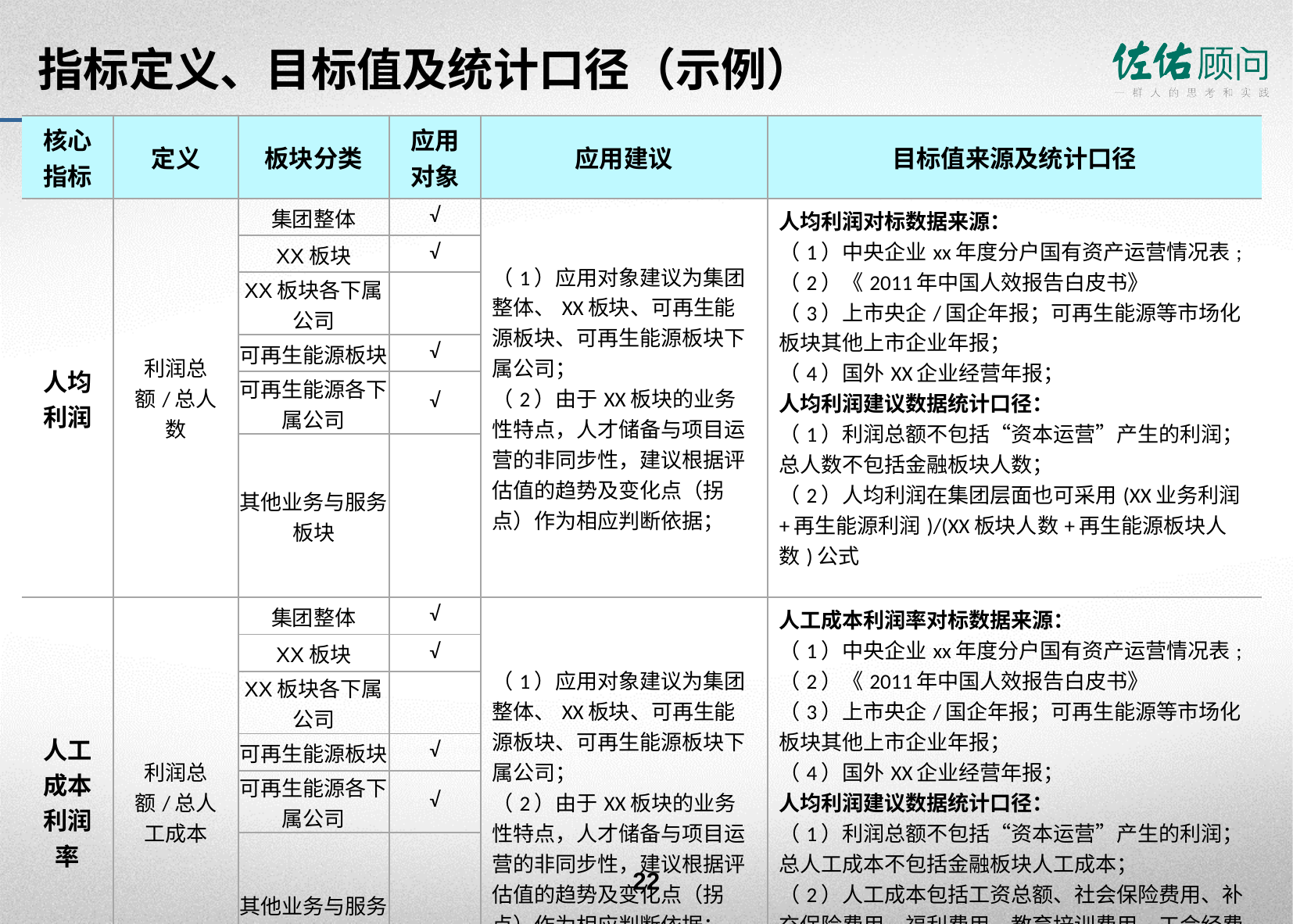

# 指标定义、目标值及统计口径（示例）
| 核心指标 | 定义 | 板块分类 | 应用对象 | 应用建议 | 目标值来源及统计口径 |
| --- | --- | --- | --- | --- | --- |
| 人均利润 | 利润总额/总人数 | 集团整体 | √ | （1）应用对象建议为集团整体、XX板块、可再生能源板块、可再生能源板块下属公司； （2）由于XX板块的业务性特点，人才储备与项目运营的非同步性，建议根据评估值的趋势及变化点（拐点）作为相应判断依据； | 人均利润对标数据来源： （1）中央企业xx年度分户国有资产运营情况表; （2）《2011年中国人效报告白皮书》 （3）上市央企/国企年报；可再生能源等市场化板块其他上市企业年报； （4）国外XX企业经营年报； 人均利润建议数据统计口径： （1）利润总额不包括“资本运营”产生的利润；总人数不包括金融板块人数； （2）人均利润在集团层面也可采用(XX业务利润+再生能源利润)/(XX板块人数+再生能源板块人数)公式 |
|  |  | XX板块 | √ |  |  |
|  |  | XX板块各下属公司 |  |  |  |
|  |  | 可再生能源板块 | √ |  |  |
|  |  | 可再生能源各下属公司 | √ |  |  |
|  |  | 其他业务与服务板块 |  |  |  |
| 人工成本利润率 | 利润总额/总人工成本 | 集团整体 | √ | （1）应用对象建议为集团整体、XX板块、可再生能源板块、可再生能源板块下属公司； （2）由于XX板块的业务性特点，人才储备与项目运营的非同步性，建议根据评估值的趋势及变化点（拐点）作为相应判断依据； | 人工成本利润率对标数据来源： （1）中央企业xx年度分户国有资产运营情况表; （2）《2011年中国人效报告白皮书》 （3）上市央企/国企年报；可再生能源等市场化板块其他上市企业年报； （4）国外XX企业经营年报； 人均利润建议数据统计口径： （1）利润总额不包括“资本运营”产生的利润；总人工成本不包括金融板块人工成本； （2）人工成本包括工资总额、社会保险费用、补充保险费用、福利费用、教育培训费用、工会经费、劳动保护费用、住房费用、技术奖酬金、非货币福利、辞退福利以及其他人工成本支出等。 |
|  |  | XX板块 | √ |  |  |
|  |  | XX板块各下属公司 |  |  |  |
|  |  | 可再生能源板块 | √ |  |  |
|  |  | 可再生能源各下属公司 | √ |  |  |
|  |  | 其他业务与服务板块 |  |  |  |
22